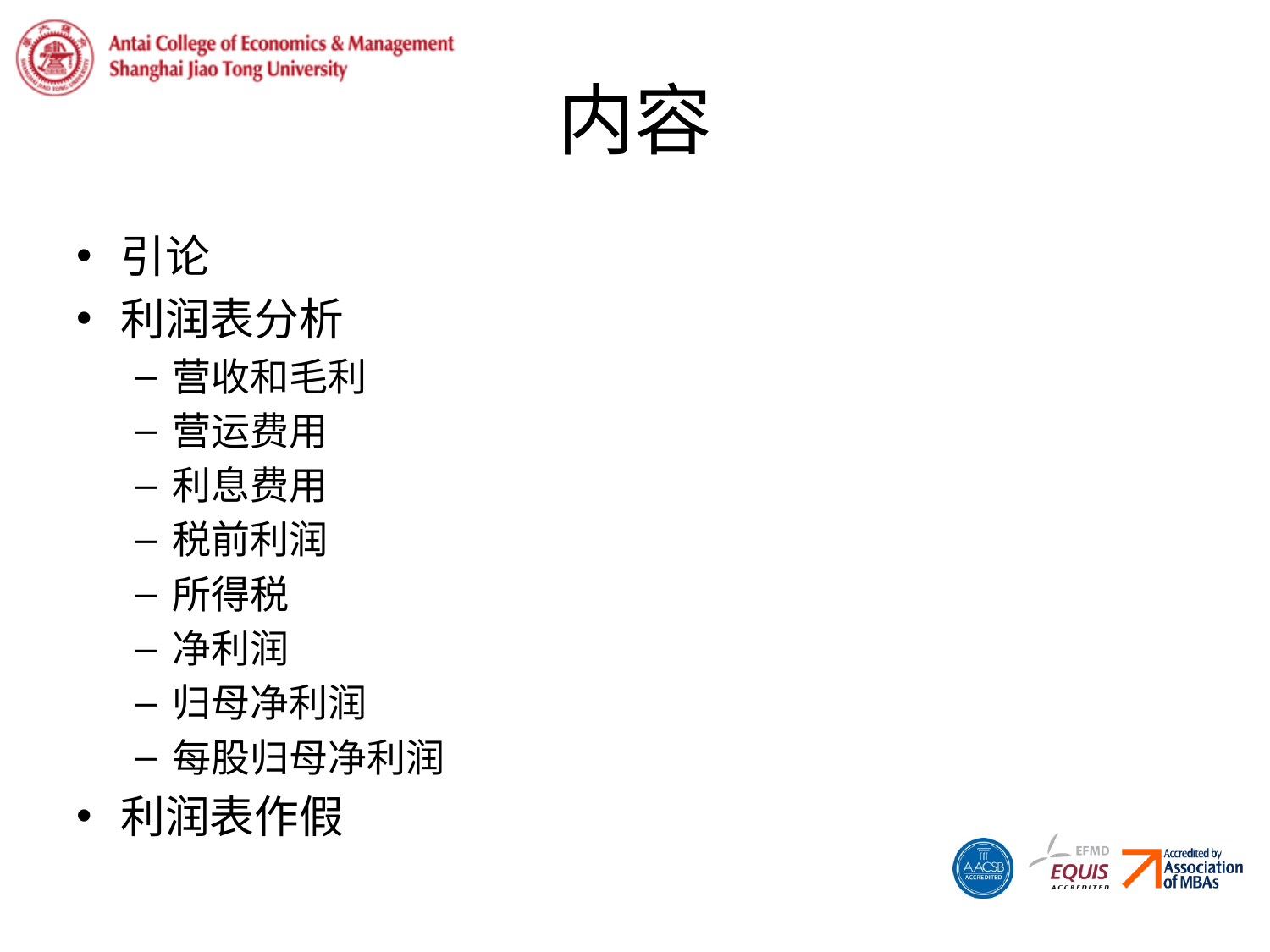

# 内容
引论
利润表分析
营收和毛利
营运费用
利息费用
税前利润
所得税
净利润
归母净利润
每股归母净利润
利润表作假